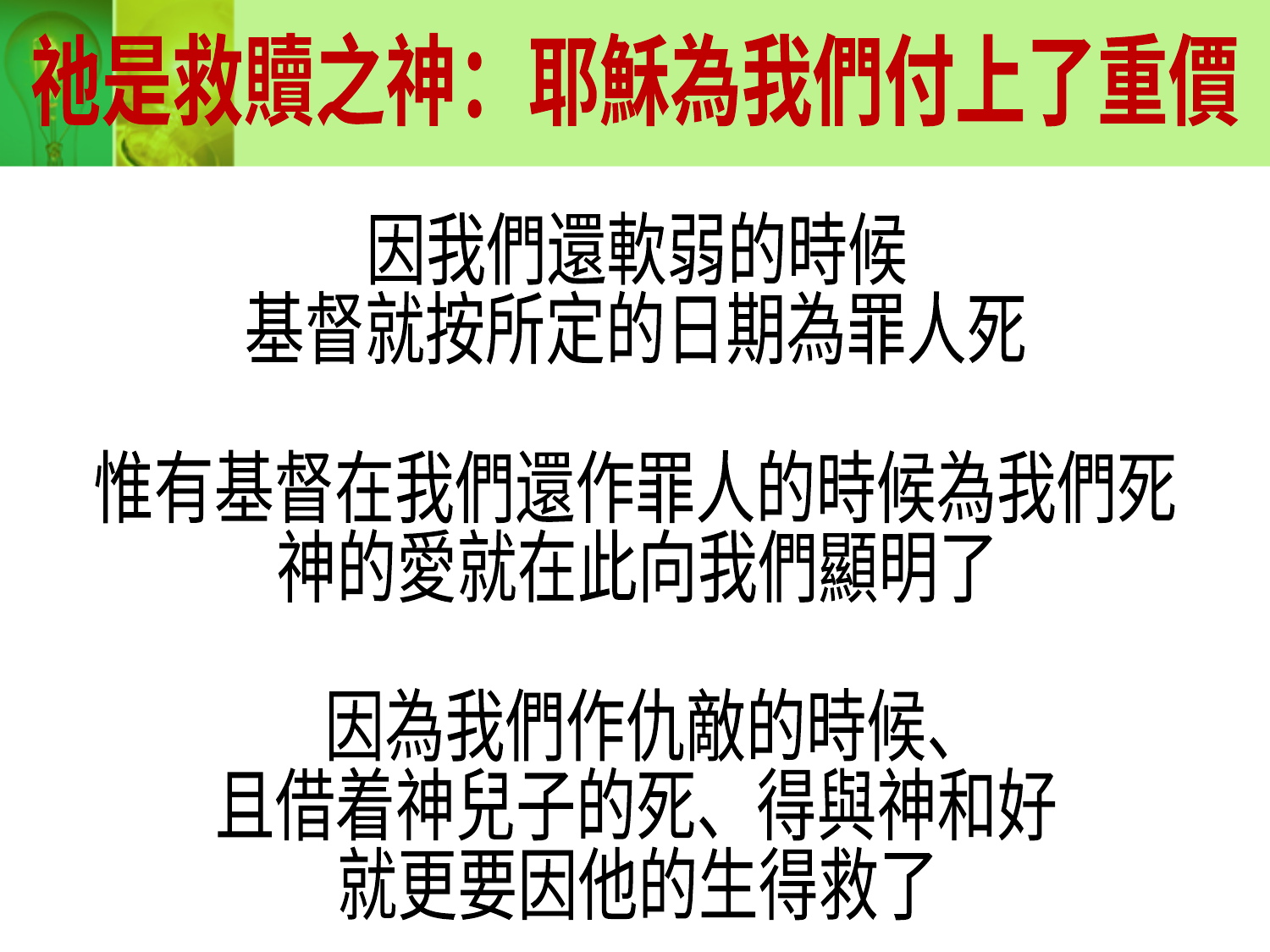

祂是救贖之神：耶穌為我們付上了重價
因我們還軟弱的時候
基督就按所定的日期為罪人死

惟有基督在我們還作罪人的時候為我們死
神的愛就在此向我們顯明了

因為我們作仇敵的時候、
且借着神兒子的死、得與神和好
就更要因他的生得救了